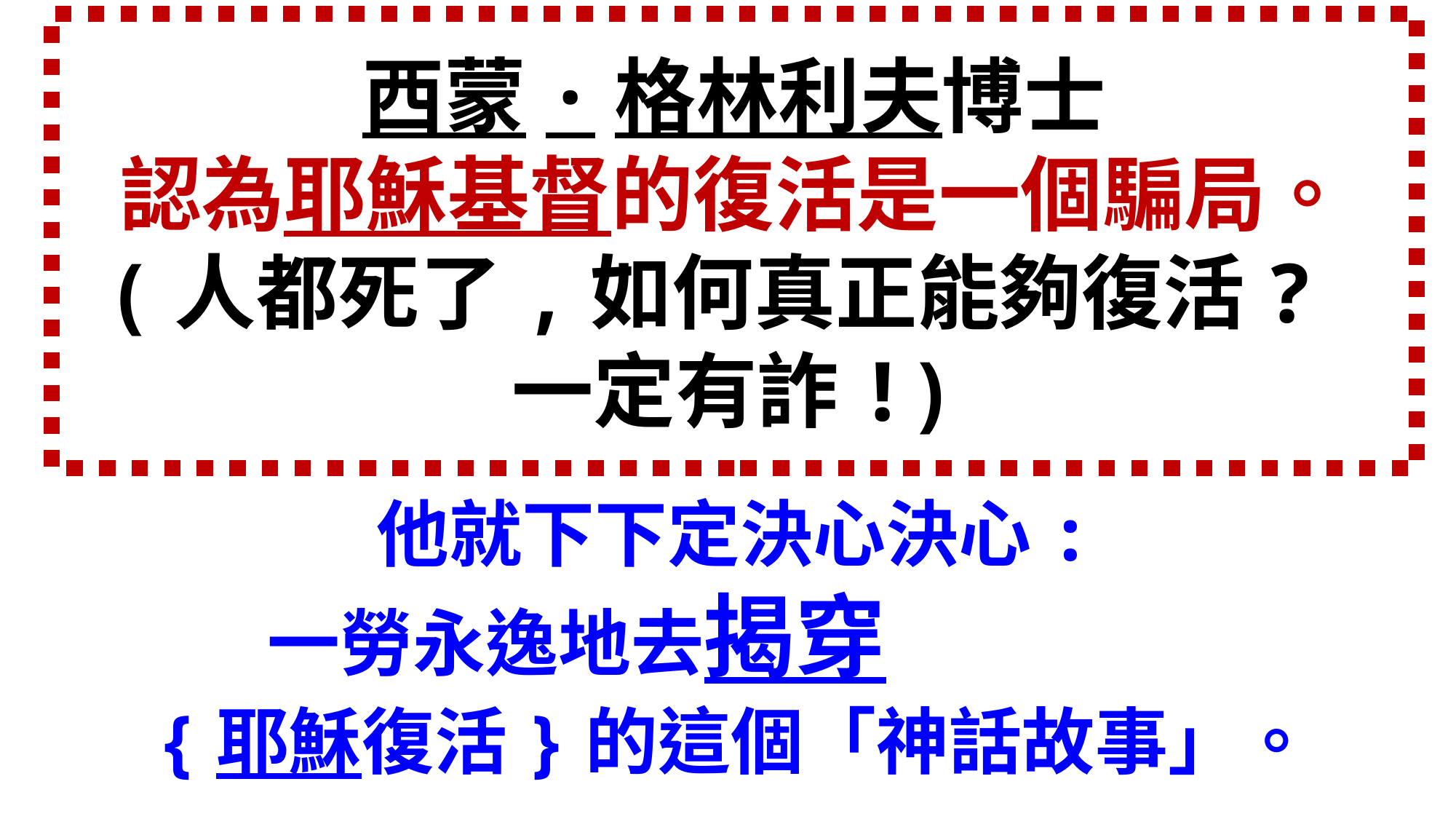

# 西蒙·格林利夫博士 認為耶穌基督的復活是一個騙局。 (人都死了,如何真正能夠復活? 一定有詐!)
他就下下定決心決心:
一勞永逸地去揭穿
{耶穌復活}的這個「神話故事」。